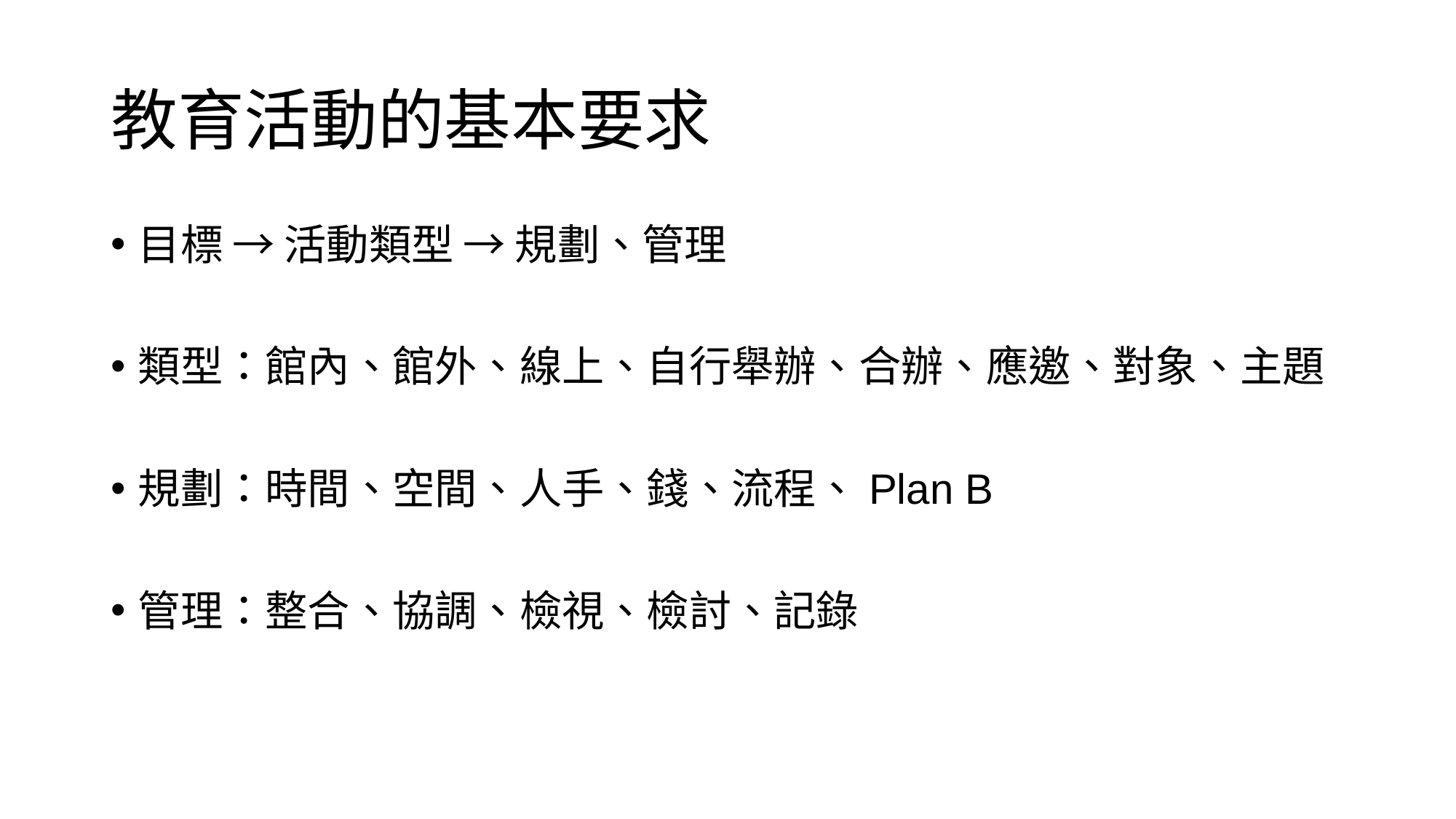

# 教育活動的基本要求
目標 → 活動類型 → 規劃、管理

類型：館內、館外、線上、自行舉辦、合辦、應邀、對象、主題

規劃：時間、空間、人手、錢、流程、Plan B

管理：整合、協調、檢視、檢討、記錄